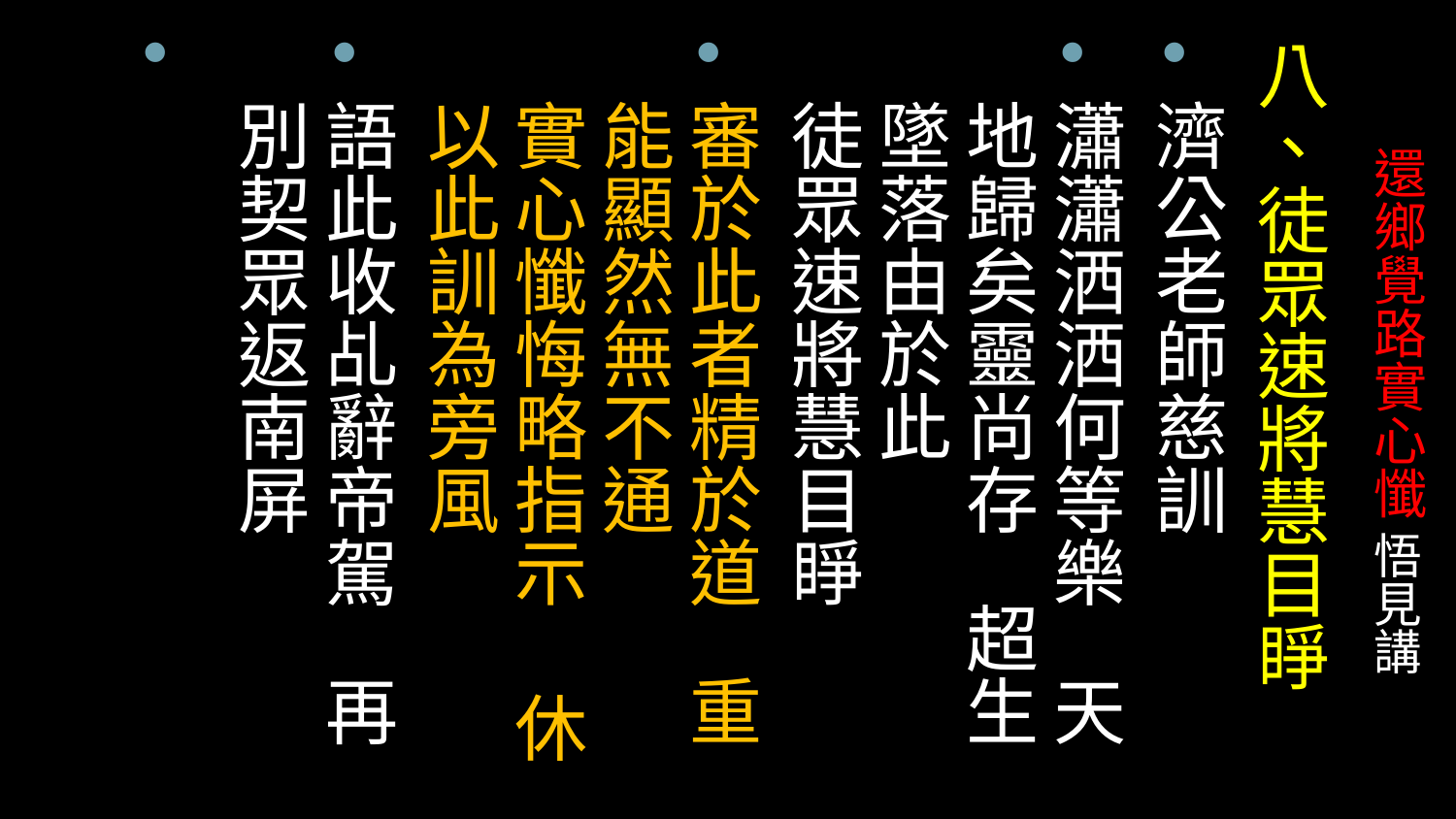

八、徒眾速將慧目睜
濟公老師慈訓
瀟瀟洒洒何等樂    天地歸矣靈尚存    超生墜落由於此
徒眾速將慧目睜
審於此者精於道    重能顯然無不通
實心懺悔略指示     休以此訓為旁風
語此收乩辭帝駕    再別契眾返南屏

# 還鄉覺路實心懺 悟見講